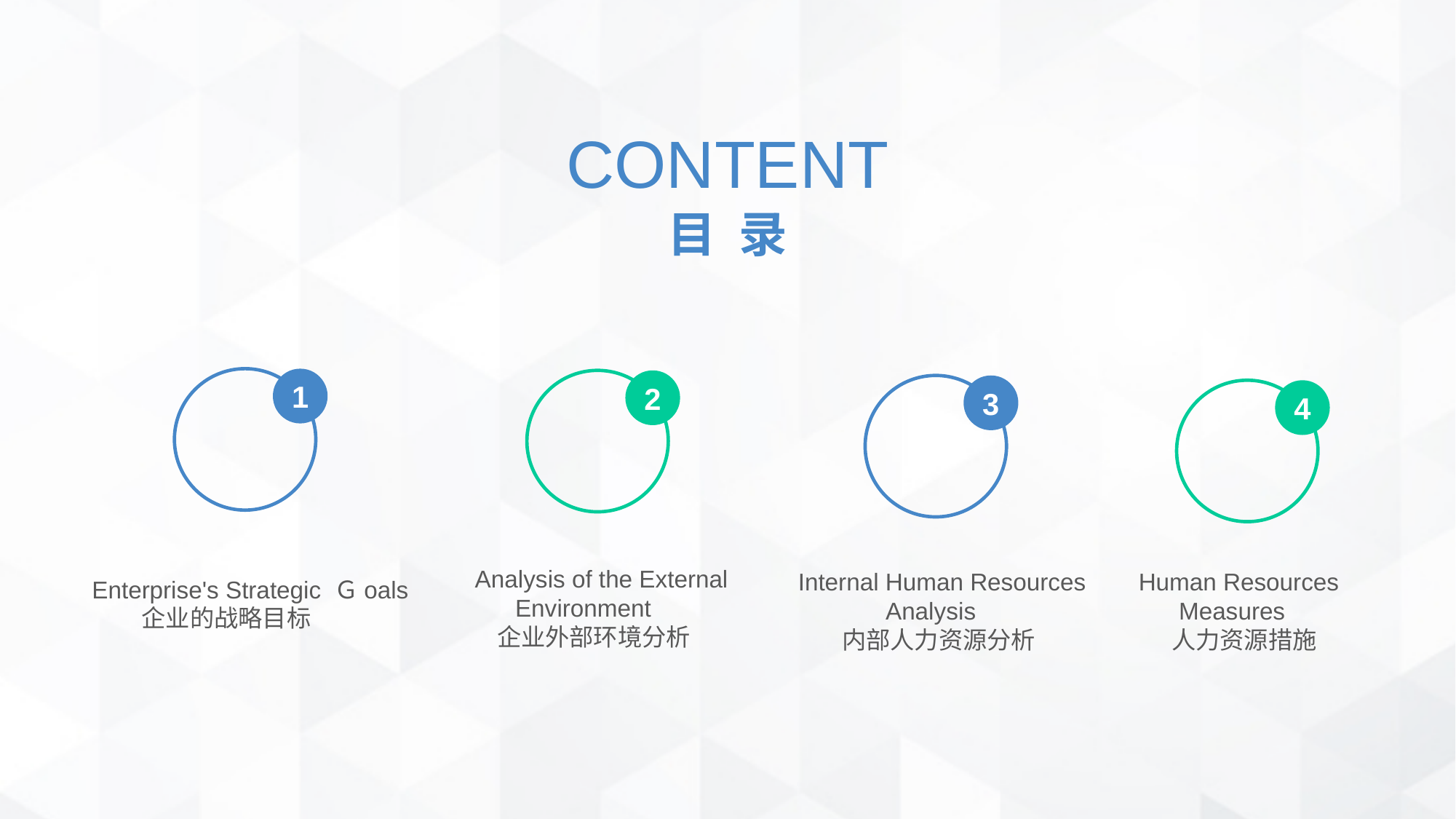

CONTENT
目  录

1

2

3

4
Analysis of the External
      Environment
   企业外部环境分析
Internal Human Resources
             Analysis
       内部人力资源分析
Human Resources
      Measures
     人力资源措施
Enterprise's Strategic Ｇoals
        企业的战略目标